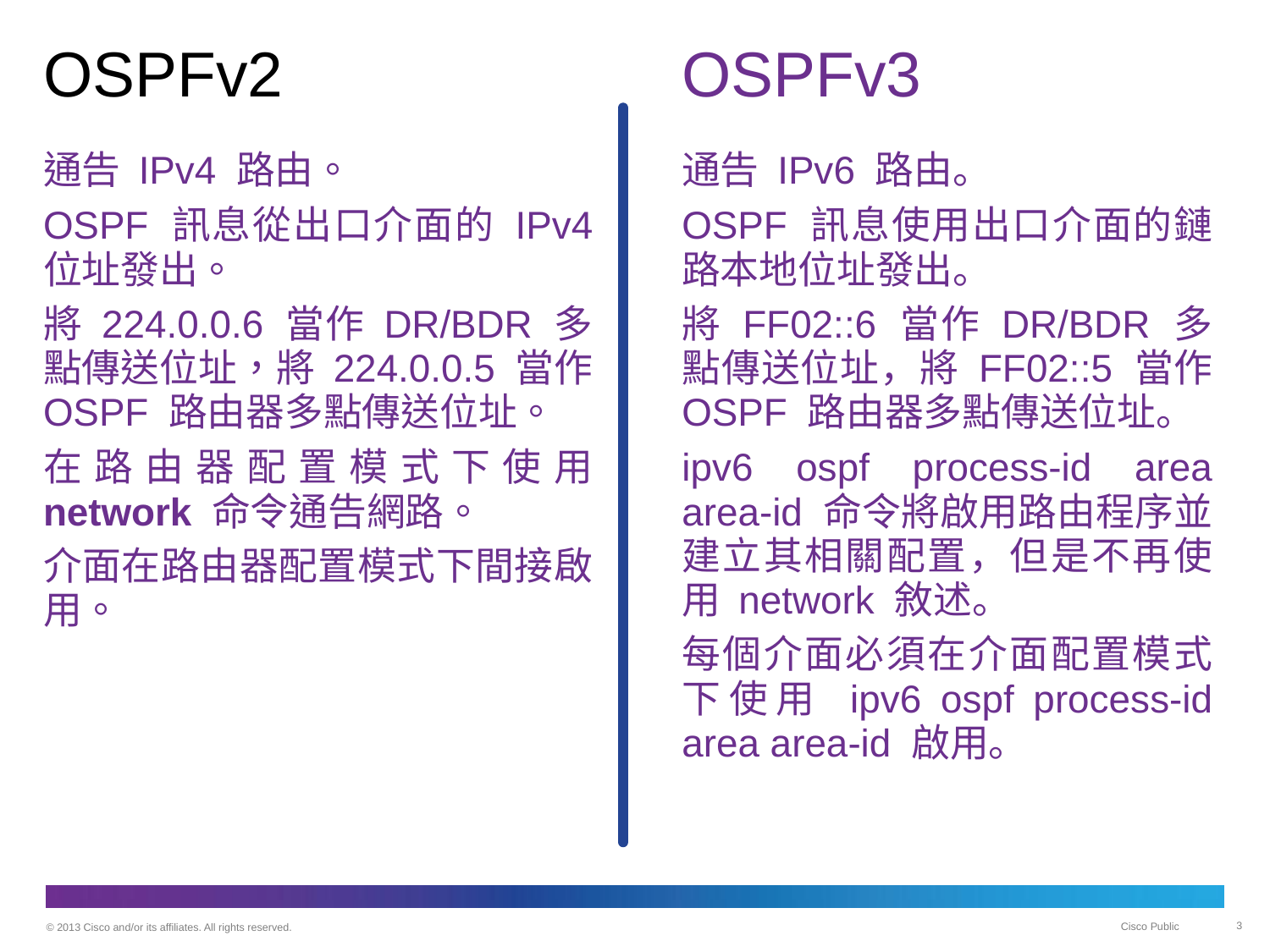

# OSPFv2
OSPFv3
通告 IPv4 路由。
OSPF 訊息從出口介面的 IPv4 位址發出。
將 224.0.0.6 當作 DR/BDR 多點傳送位址，將 224.0.0.5 當作 OSPF 路由器多點傳送位址。
在路由器配置模式下使用 network 命令通告網路。
介面在路由器配置模式下間接啟用。
通告 IPv6 路由。
OSPF 訊息使用出口介面的鏈路本地位址發出。
將 FF02::6 當作 DR/BDR 多點傳送位址，將 FF02::5 當作 OSPF 路由器多點傳送位址。
ipv6 ospf process-id area area-id 命令將啟用路由程序並建立其相關配置，但是不再使用 network 敘述。
每個介面必須在介面配置模式下使用 ipv6 ospf process-id area area-id 啟用。